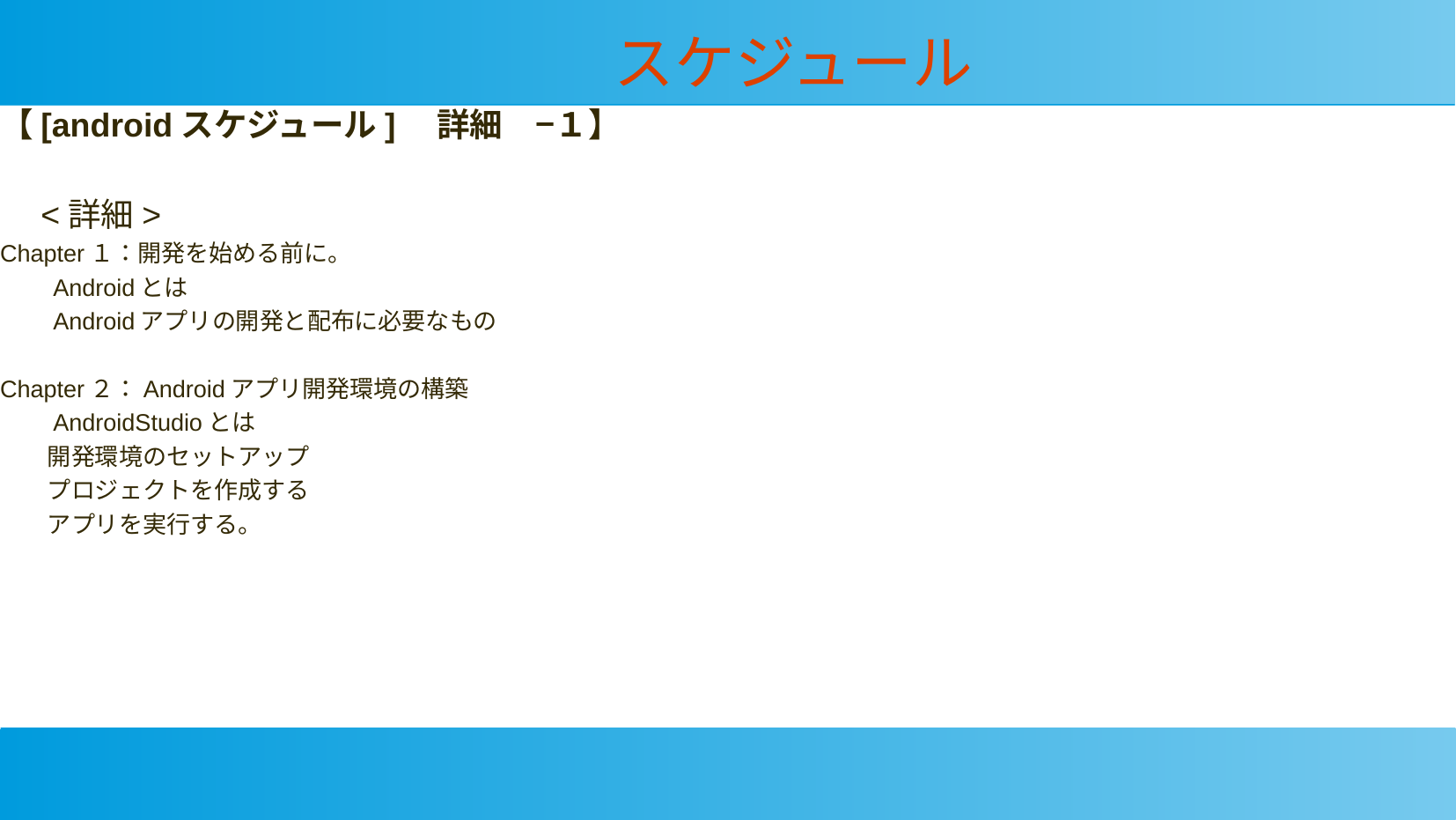

スケジュール
【[androidスケジュール]　詳細　−１】

　<詳細>
Chapter１：開発を始める前に。
　　Androidとは
　　Androidアプリの開発と配布に必要なもの

Chapter２：Androidアプリ開発環境の構築
　　AndroidStudioとは
　　開発環境のセットアップ
　　プロジェクトを作成する
　　アプリを実行する。